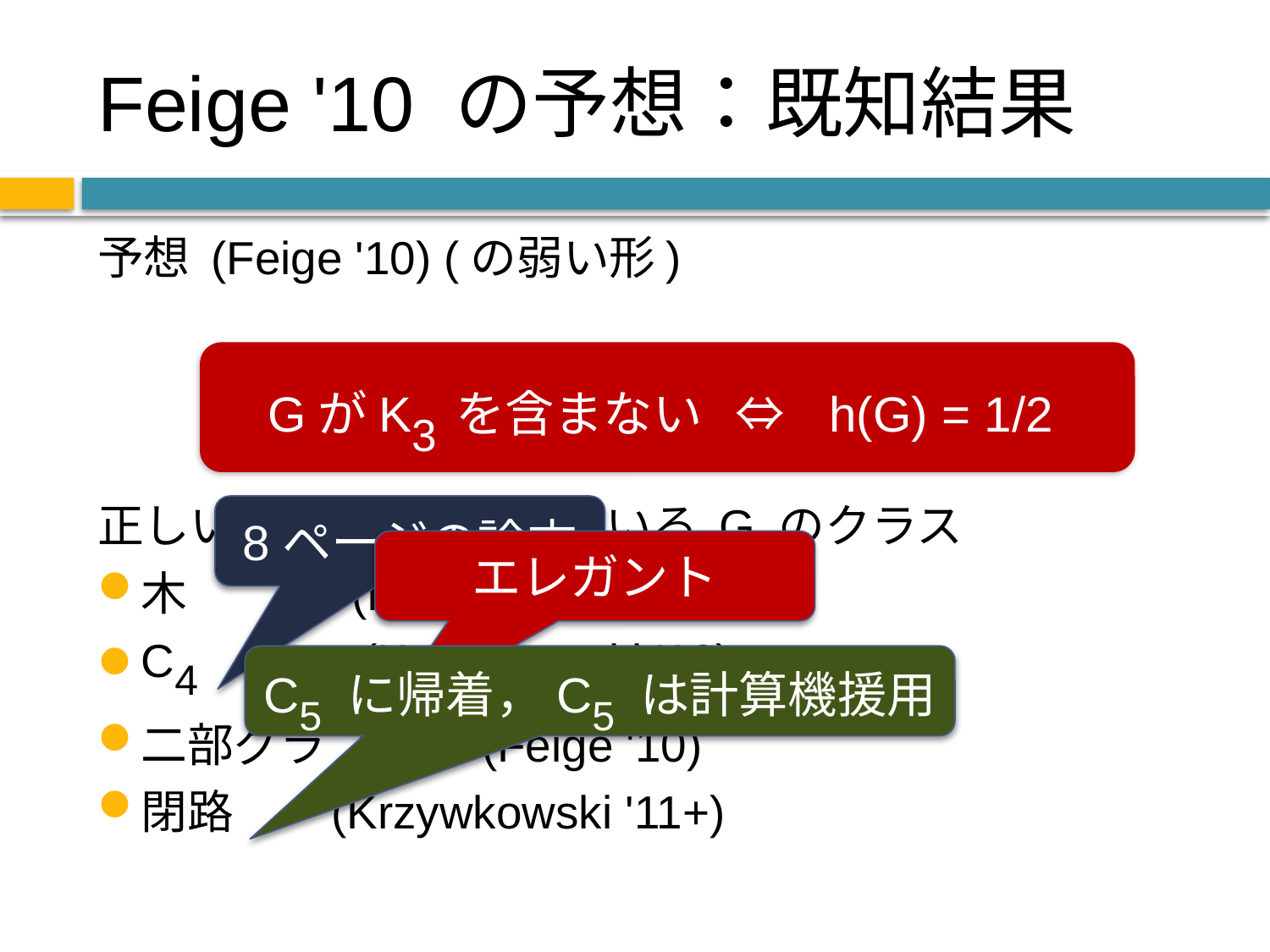

# Feige '10 の予想：既知結果
予想 (Feige '10) (の弱い形)

正しいことが証明されている G のクラス
木					        (Krzywkowski '10)
C4					        (Krzywkowski '10)
二部グラフ				         (Feige '10)
閉路 				      (Krzywkowski '11+)
GがK3を含まない   ⇔   h(G) = 1/2
8ページの論文
エレガント
C5 に帰着，C5 は計算機援用